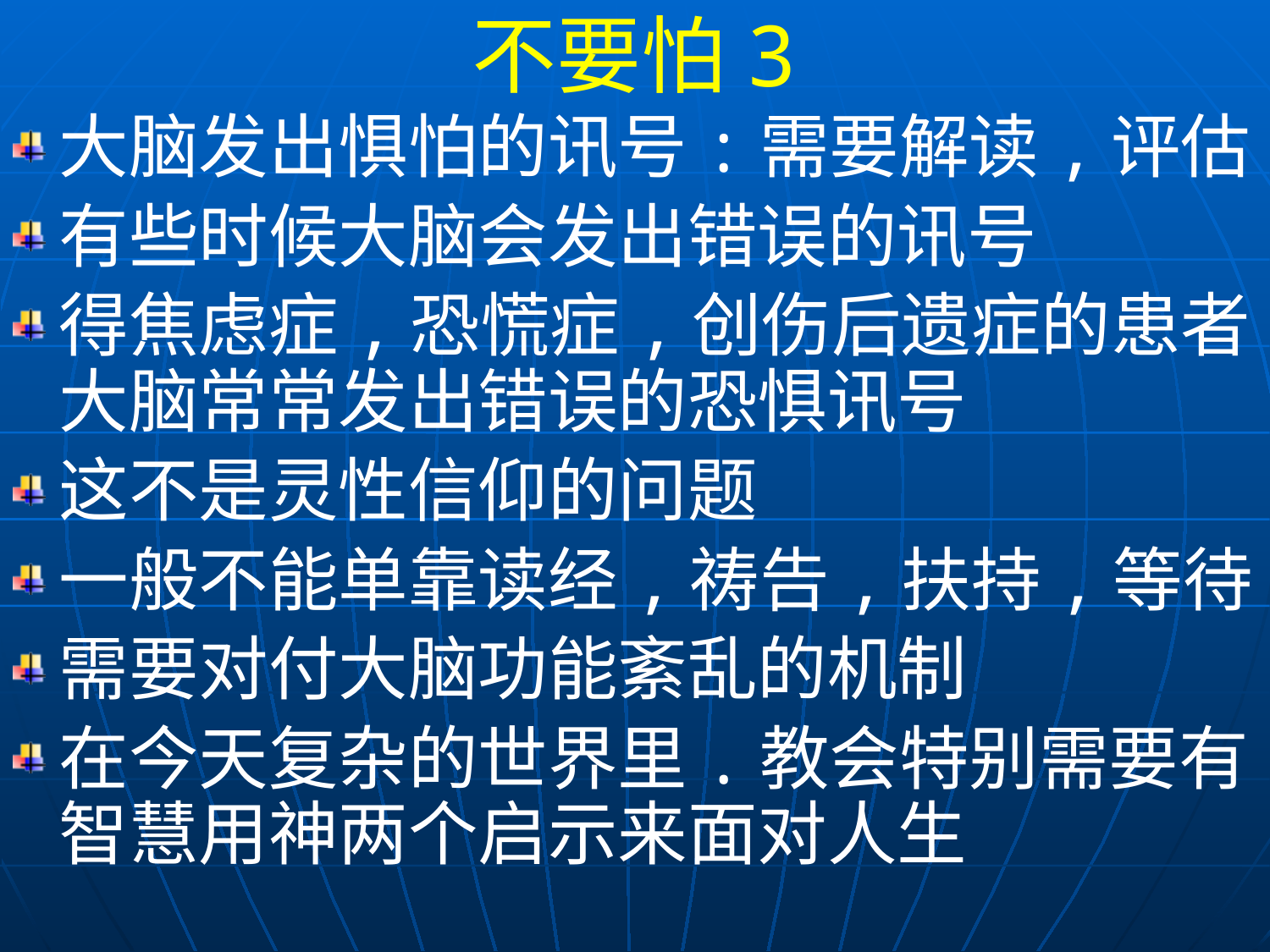

不要怕3
大脑发出惧怕的讯号:需要解读,评估
有些时候大脑会发出错误的讯号
得焦虑症,恐慌症,创伤后遗症的患者大脑常常发出错误的恐惧讯号
这不是灵性信仰的问题
一般不能单靠读经,祷告,扶持,等待
需要对付大脑功能紊乱的机制
在今天复杂的世界里.教会特别需要有智慧用神两个启示来面对人生